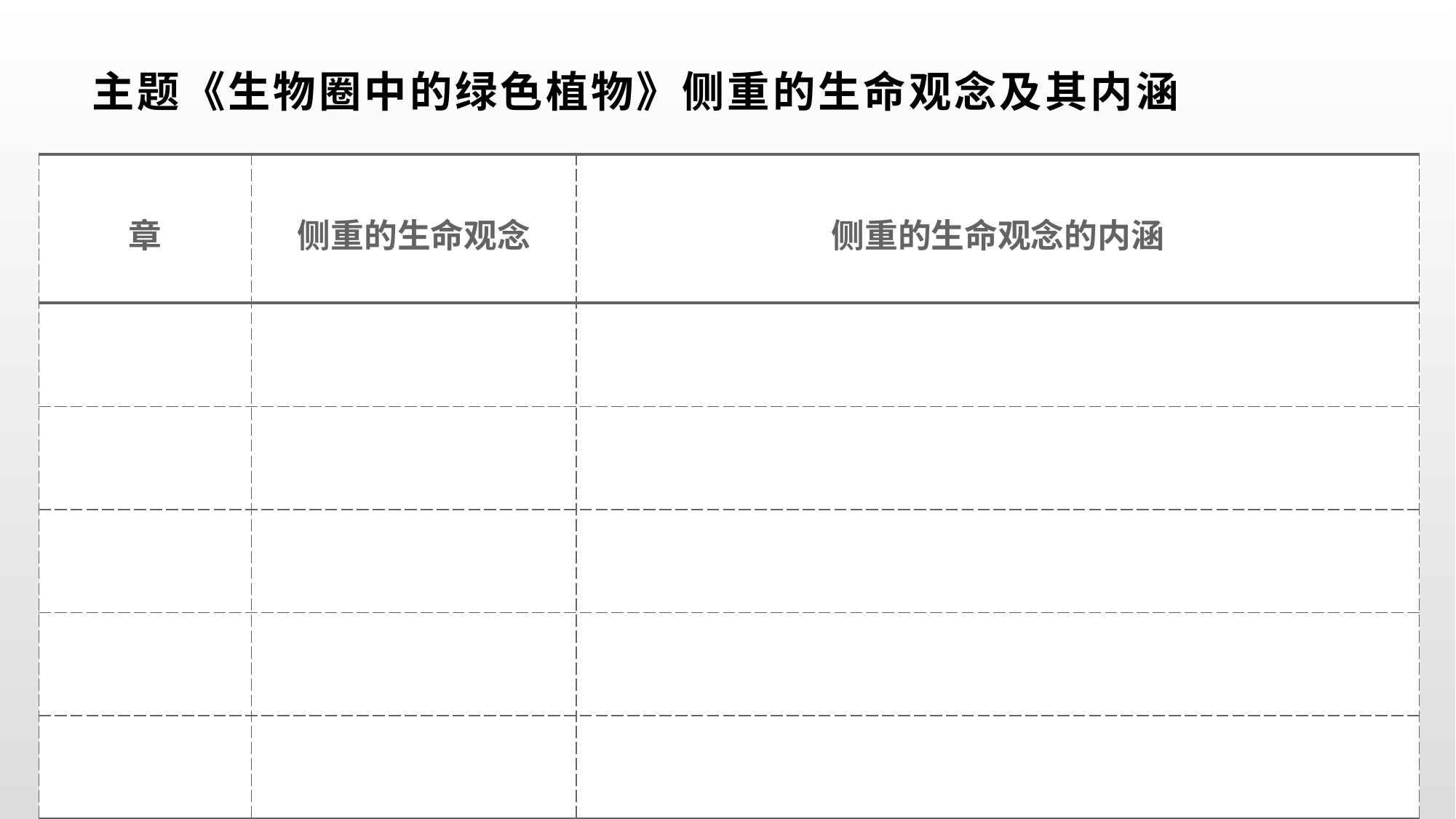

# 主题《生物圈中的绿色植物》侧重的生命观念及其内涵
| 章 | 侧重的生命观念 | 侧重的生命观念的内涵 |
| --- | --- | --- |
|  |  |  |
|  |  |  |
|  |  |  |
|  |  |  |
|  |  |  |